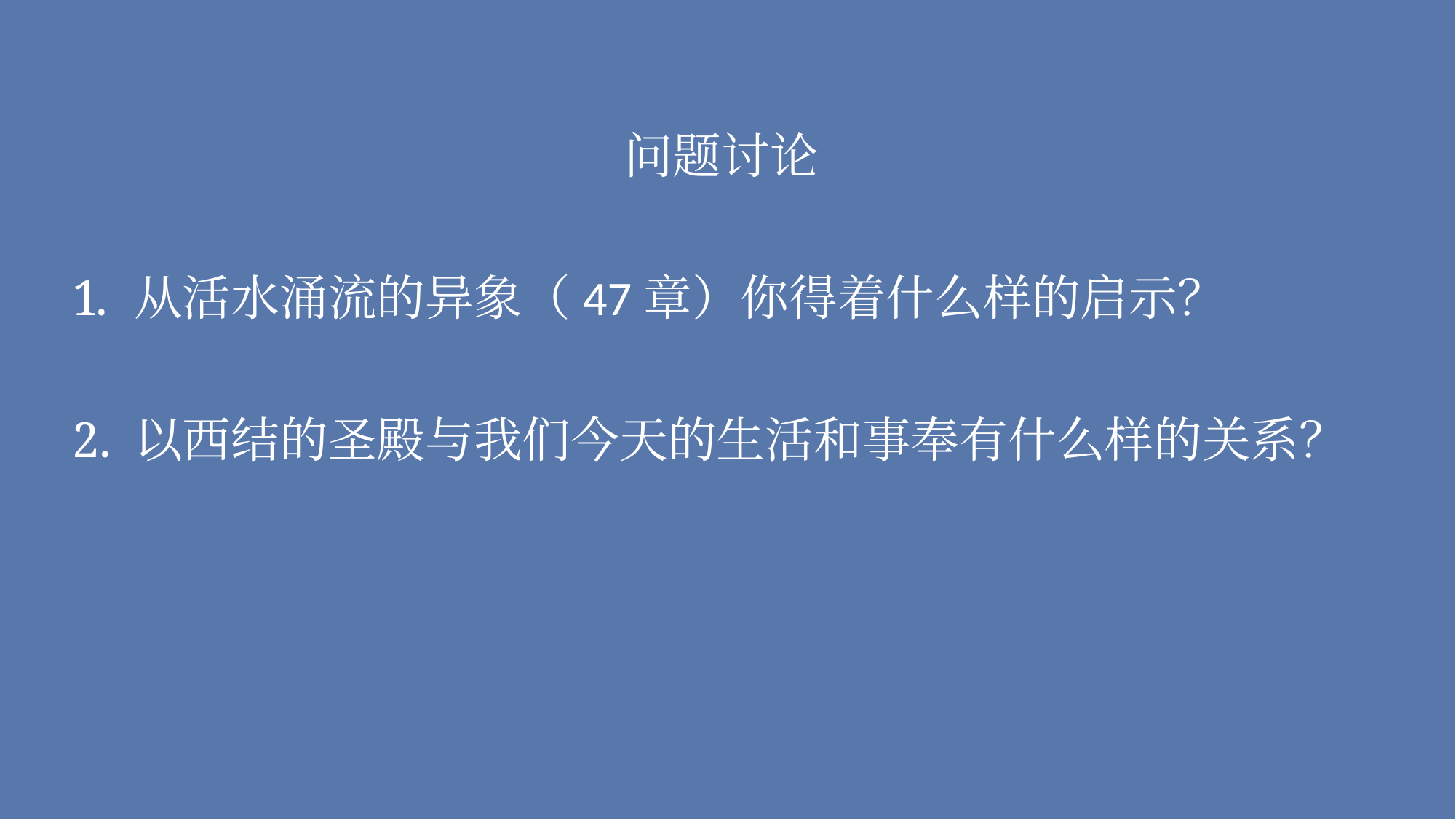

问题讨论
从活水涌流的异象（47章）你得着什么样的启示？
以西结的圣殿与我们今天的生活和事奉有什么样的关系？